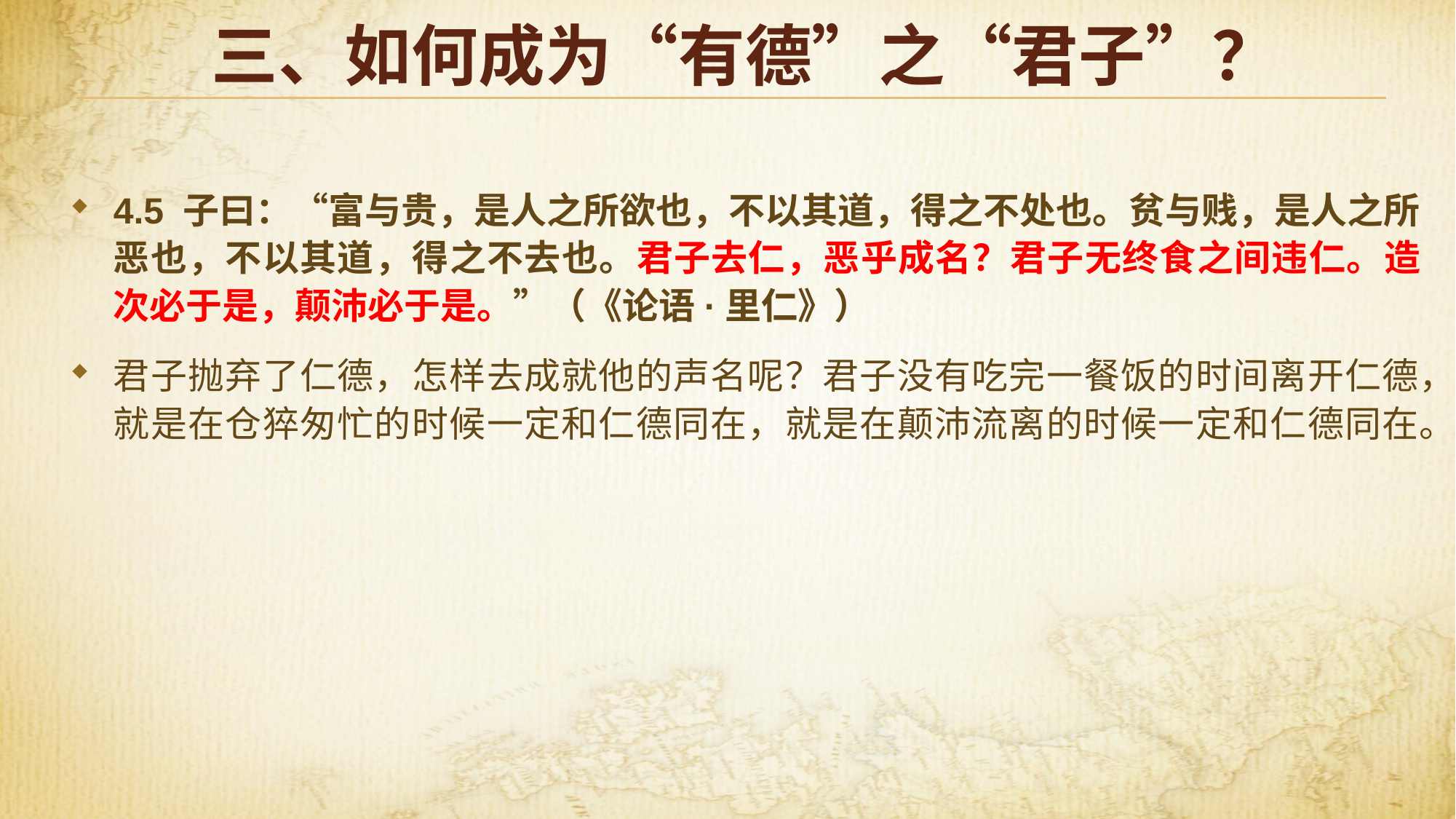

# 三、如何成为“有德”之“君子”？
4.5 子曰：“富与贵，是人之所欲也，不以其道，得之不处也。贫与贱，是人之所恶也，不以其道，得之不去也。君子去仁，恶乎成名？君子无终食之间违仁。造次必于是，颠沛必于是。”（《论语·里仁》）
君子抛弃了仁德，怎样去成就他的声名呢？君子没有吃完一餐饭的时间离开仁德，就是在仓猝匆忙的时候一定和仁德同在，就是在颠沛流离的时候一定和仁德同在。